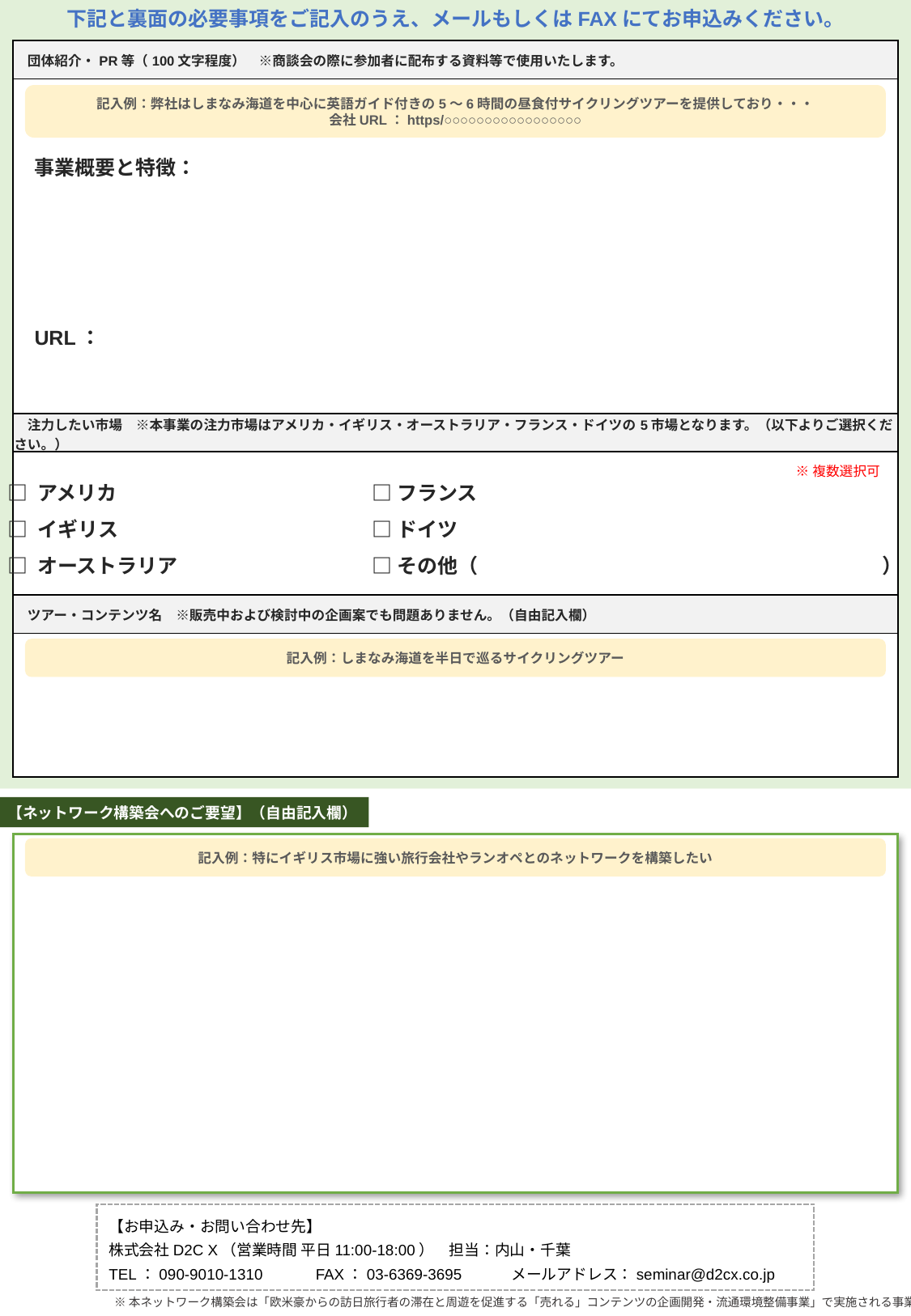

下記と裏面の必要事項をご記入のうえ、メールもしくはFAXにてお申込みください。

| 団体紹介・PR等（100文字程度）　※商談会の際に参加者に配布する資料等で使用いたします。 |
| --- |
|  |
| 注力したい市場　※本事業の注力市場はアメリカ・イギリス・オーストラリア・フランス・ドイツの5市場となります。（以下よりご選択ください。） |
|  |
| ツアー・コンテンツ名　※販売中および検討中の企画案でも問題ありません。（自由記入欄） |
|  |
記入例：弊社はしまなみ海道を中心に英語ガイド付きの5～6時間の昼食付サイクリングツアーを提供しており・・・
会社URL：https/○○○○○○○○○○○○○○○○○
事業概要と特徴：

URL：
※複数選択可
□ アメリカ			□ フランス
□ イギリス			□ ドイツ
□ オーストラリア		□ その他（　　　　　　　　　　　　　　　　　　　　）
記入例：しまなみ海道を半日で巡るサイクリングツアー
【ネットワーク構築会へのご要望】（自由記入欄）

記入例：特にイギリス市場に強い旅行会社やランオペとのネットワークを構築したい
【お申込み・お問い合わせ先】
株式会社D2C X（営業時間 平日11:00-18:00）　担当：内山・千葉
TEL：090-9010-1310　　　FAX：03-6369-3695　　　メールアドレス：seminar@d2cx.co.jp
※本ネットワーク構築会は「欧米豪からの訪日旅行者の滞在と周遊を促進する「売れる」コンテンツの企画開発・流通環境整備事業」で実施される事業です。